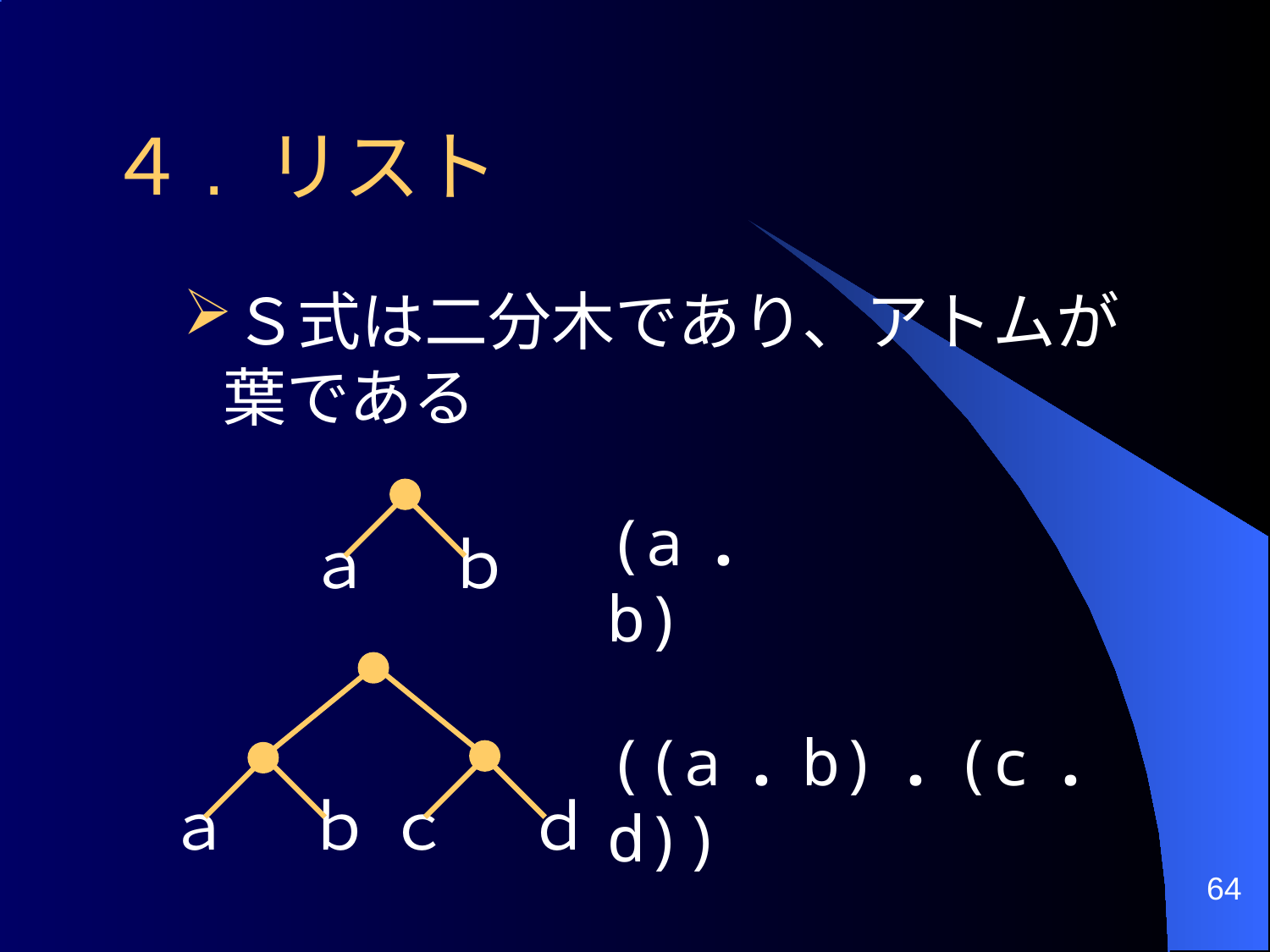

４. リスト
Ｓ式は二分木であり、アトムが葉である

ａ
ｂ
(a .  b)

((a . b) . (c . d))

ａ
ｂ
ｃ
ｄ
64